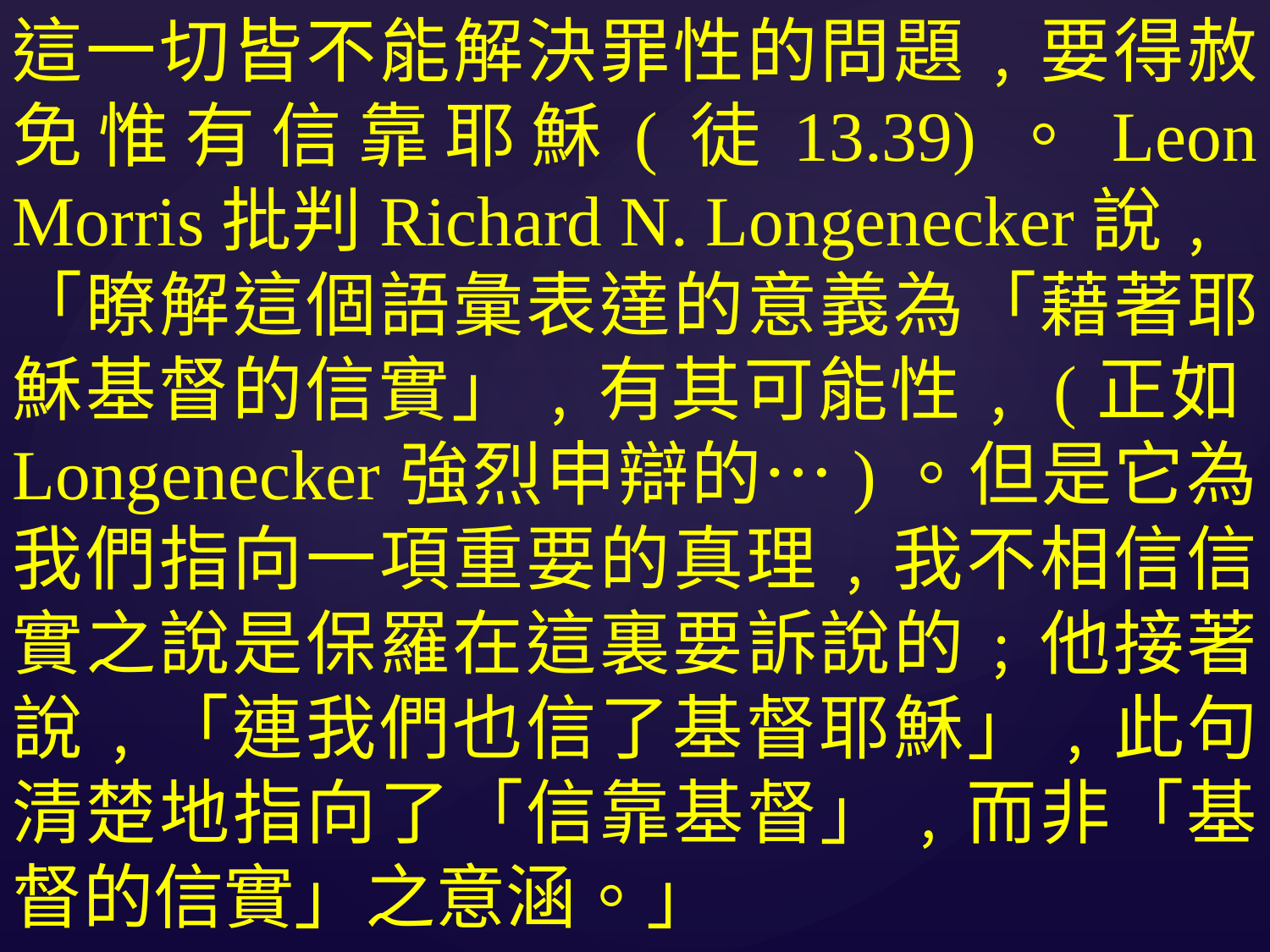

這一切皆不能解決罪性的問題﹐要得赦免惟有信靠耶穌(徒13.39)。Leon Morris批判Richard N. Longenecker說﹐
「瞭解這個語彙表達的意義為「藉著耶穌基督的信實」﹐有其可能性﹐(正如Longenecker強烈申辯的…)。但是它為我們指向一項重要的真理﹐我不相信信實之說是保羅在這裏要訴說的﹔他接著說﹐「連我們也信了基督耶穌」﹐此句清楚地指向了「信靠基督」﹐而非「基督的信實」之意涵。」